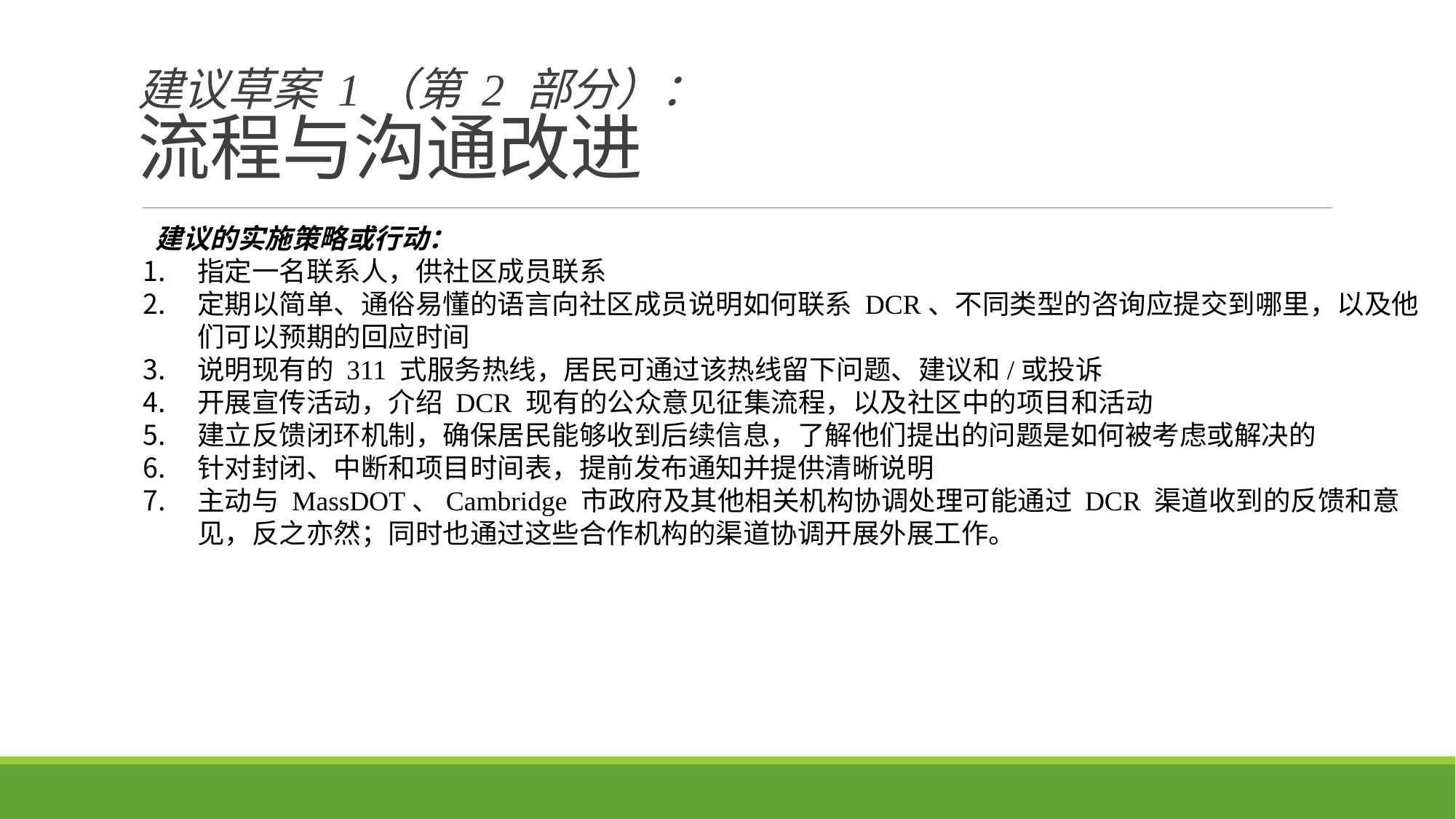

建议草案 1（第 2 部分）：
流程与沟通改进
 建议的实施策略或行动：
指定一名联系人，供社区成员联系
定期以简单、通俗易懂的语言向社区成员说明如何联系 DCR、不同类型的咨询应提交到哪里，以及他们可以预期的回应时间
说明现有的 311 式服务热线，居民可通过该热线留下问题、建议和/或投诉
开展宣传活动，介绍 DCR 现有的公众意见征集流程，以及社区中的项目和活动
建立反馈闭环机制，确保居民能够收到后续信息，了解他们提出的问题是如何被考虑或解决的
针对封闭、中断和项目时间表，提前发布通知并提供清晰说明
主动与 MassDOT、Cambridge 市政府及其他相关机构协调处理可能通过 DCR 渠道收到的反馈和意见，反之亦然；同时也通过这些合作机构的渠道协调开展外展工作。